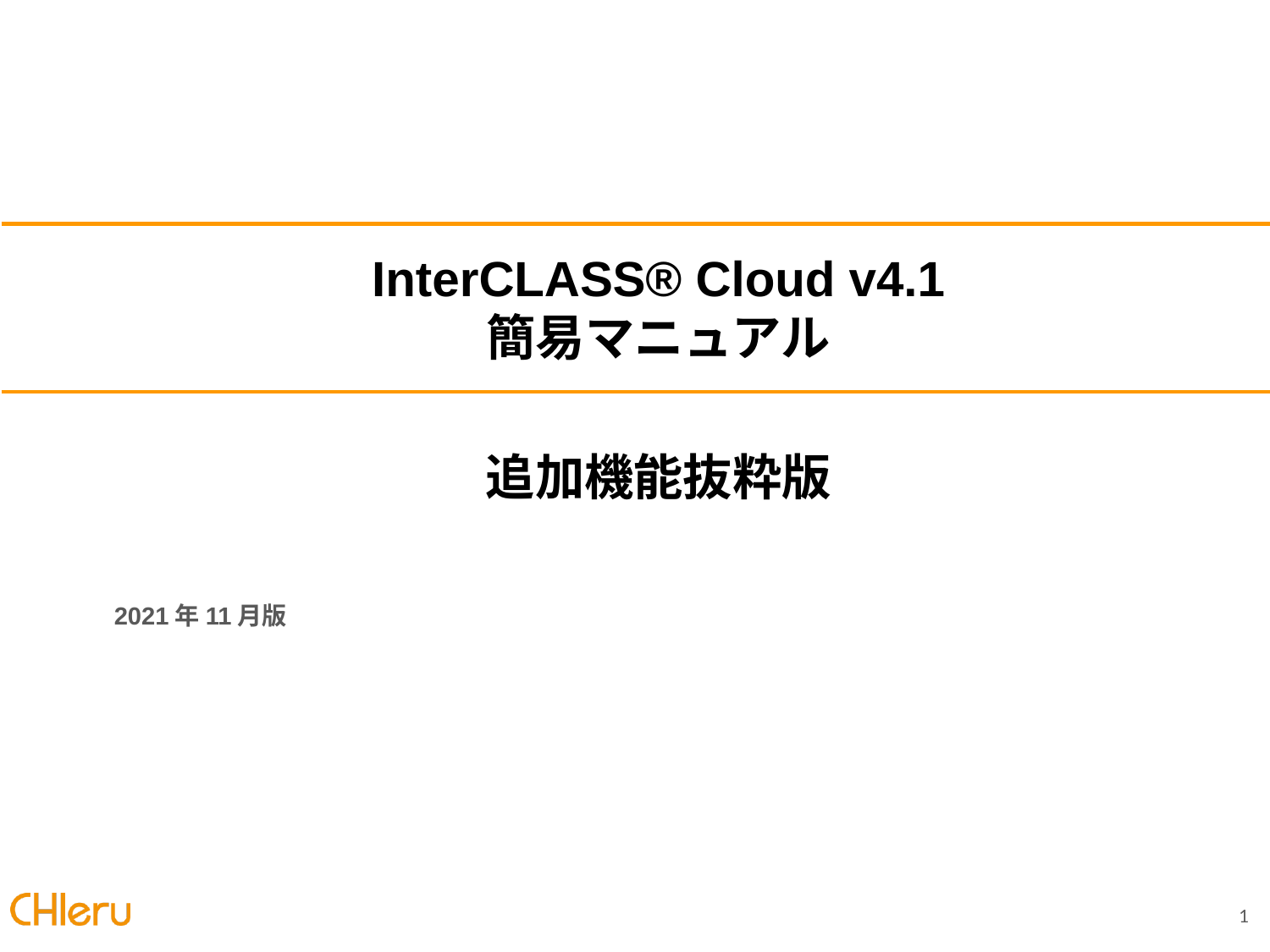

# InterCLASS® Cloud v4.1
簡易マニュアル
追加機能抜粋版
2021年11月版
1